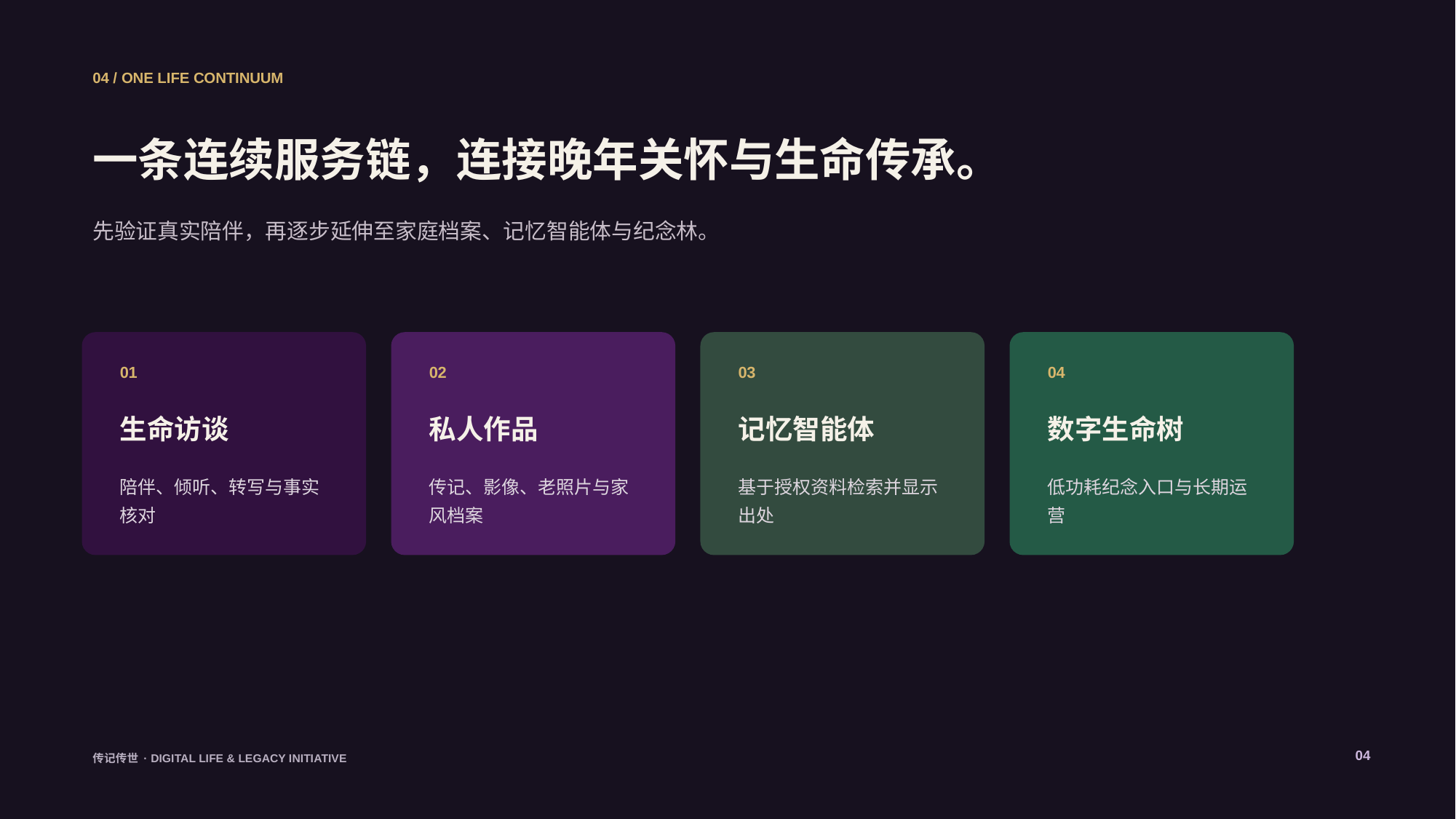

04 / ONE LIFE CONTINUUM
一条连续服务链，连接晚年关怀与生命传承。
先验证真实陪伴，再逐步延伸至家庭档案、记忆智能体与纪念林。

01
02
03
04
生命访谈
私人作品
记忆智能体
数字生命树
陪伴、倾听、转写与事实核对
传记、影像、老照片与家风档案
基于授权资料检索并显示出处
低功耗纪念入口与长期运营
04
传记传世 · DIGITAL LIFE & LEGACY INITIATIVE